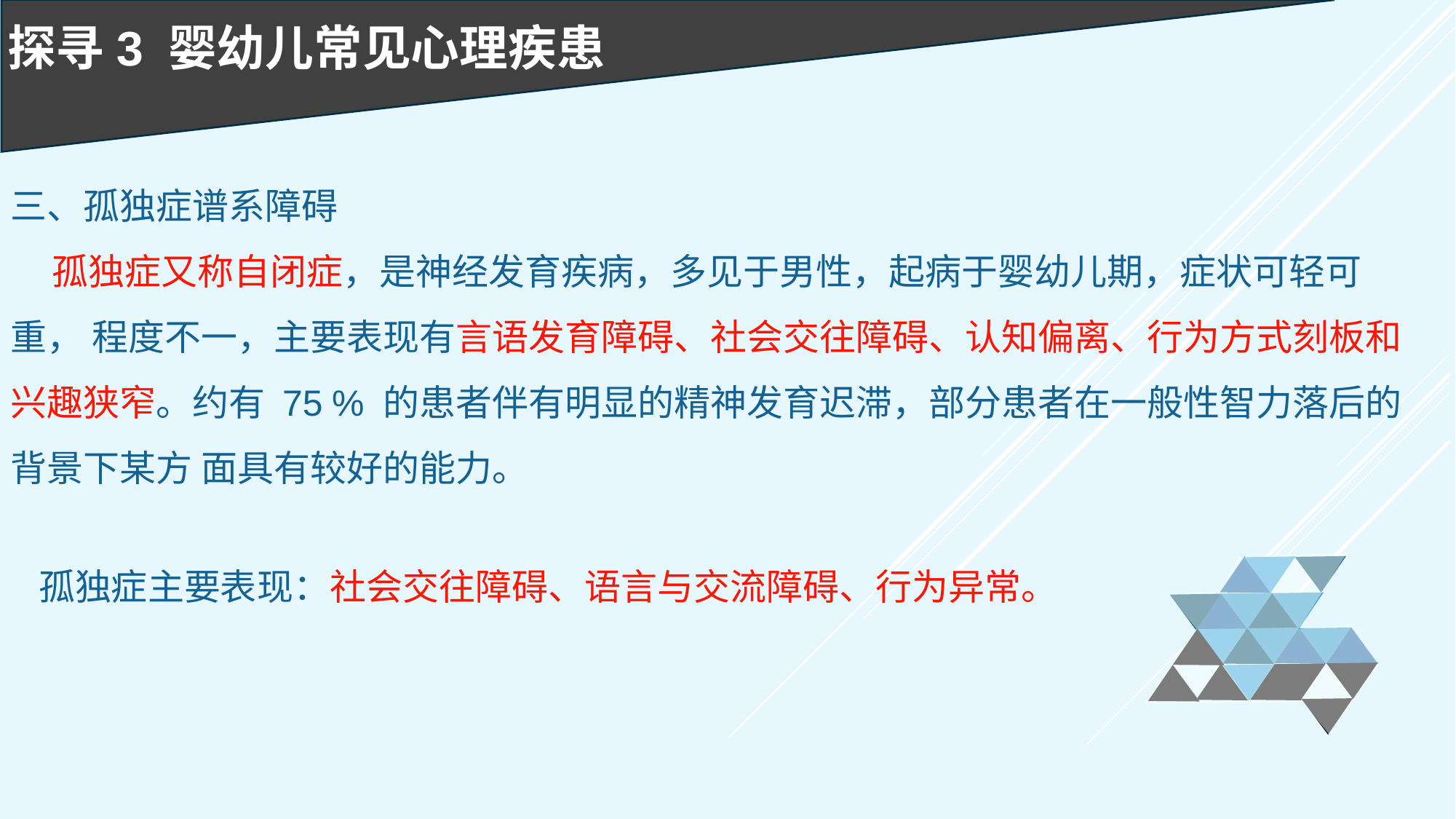

探寻3 婴幼儿常见心理疾患

三、孤独症谱系障碍
    孤独症又称自闭症，是神经发育疾病，多见于男性，起病于婴幼儿期，症状可轻可重， 程度不一，主要表现有言语发育障碍、社会交往障碍、认知偏离、行为方式刻板和兴趣狭窄。约有 75 % 的患者伴有明显的精神发育迟滞，部分患者在一般性智力落后的背景下某方 面具有较好的能力。
孤独症主要表现：社会交往障碍、语言与交流障碍、行为异常。